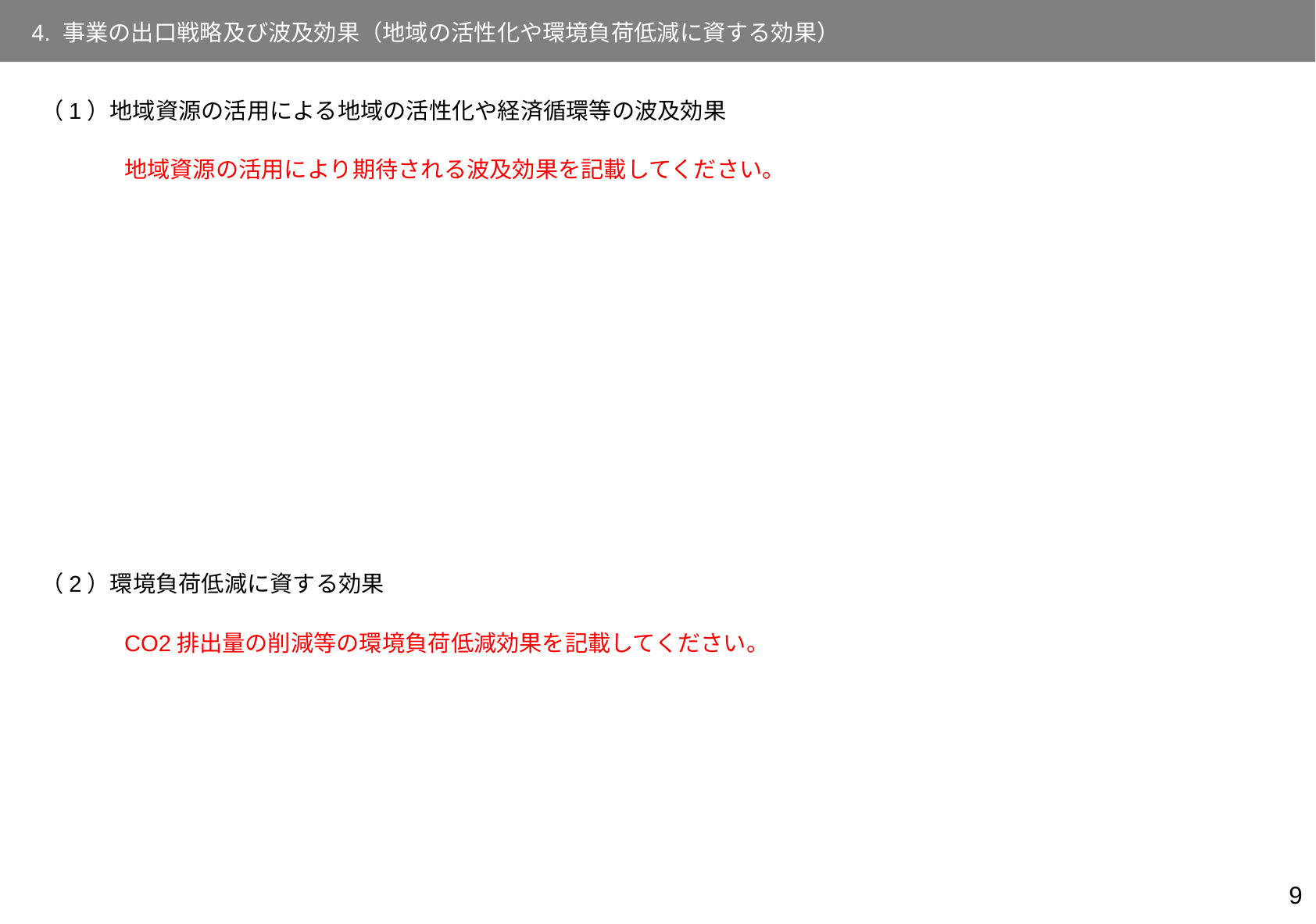

4. 事業の出口戦略及び波及効果（地域の活性化や環境負荷低減に資する効果）
（1）地域資源の活用による地域の活性化や経済循環等の波及効果
地域資源の活用により期待される波及効果を記載してください。
（2）環境負荷低減に資する効果
CO2排出量の削減等の環境負荷低減効果を記載してください。
9